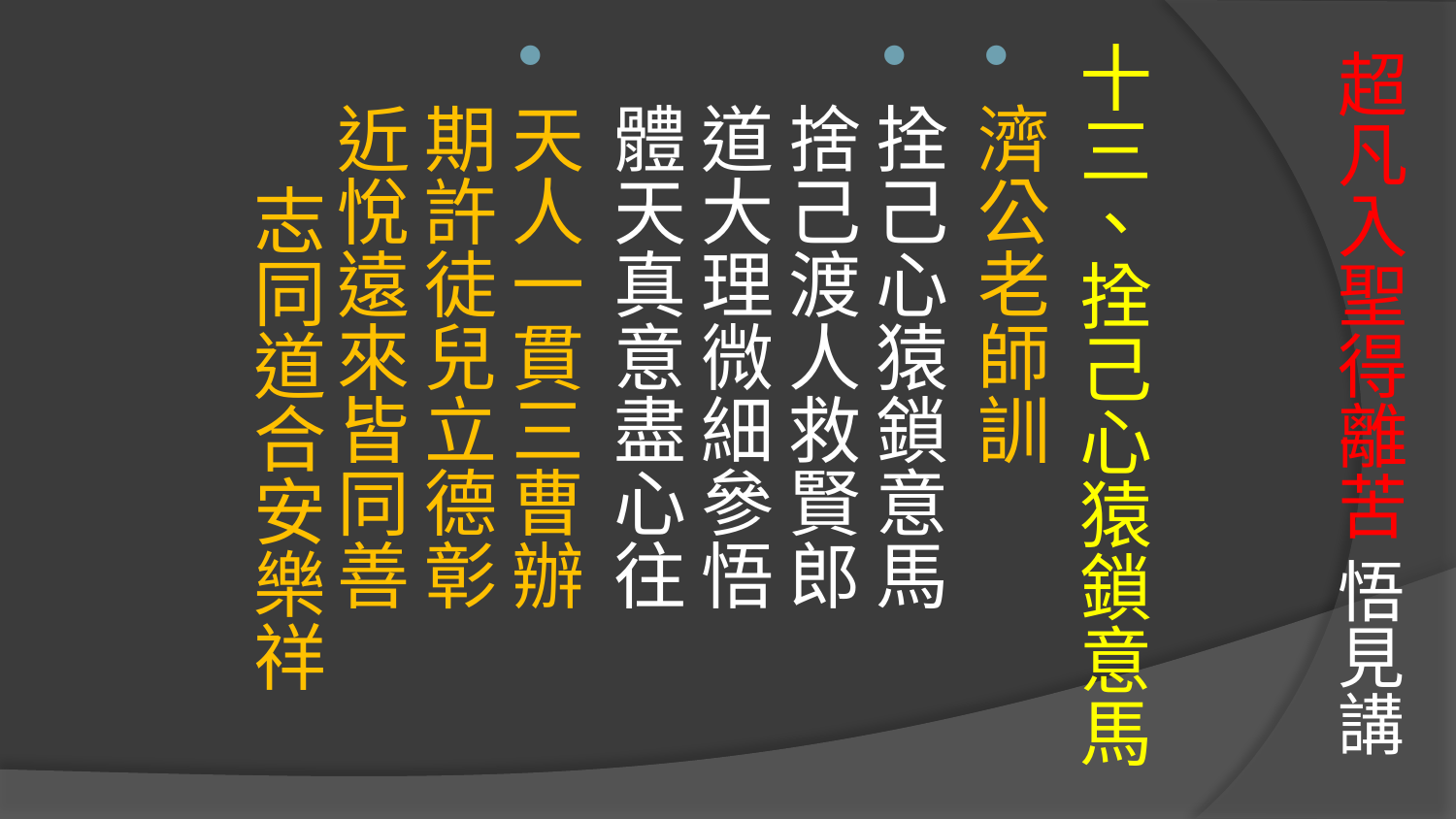

# 超凡入聖得離苦 悟見講
十三、拴己心猿鎖意馬
濟公老師訓
拴己心猿鎖意馬　      捨己渡人救賢郎
道大理微細參悟　       體天真意盡心往
天人一貫三曹辦　     期許徒兒立德彰
近悅遠來皆同善　            志同道合安樂祥